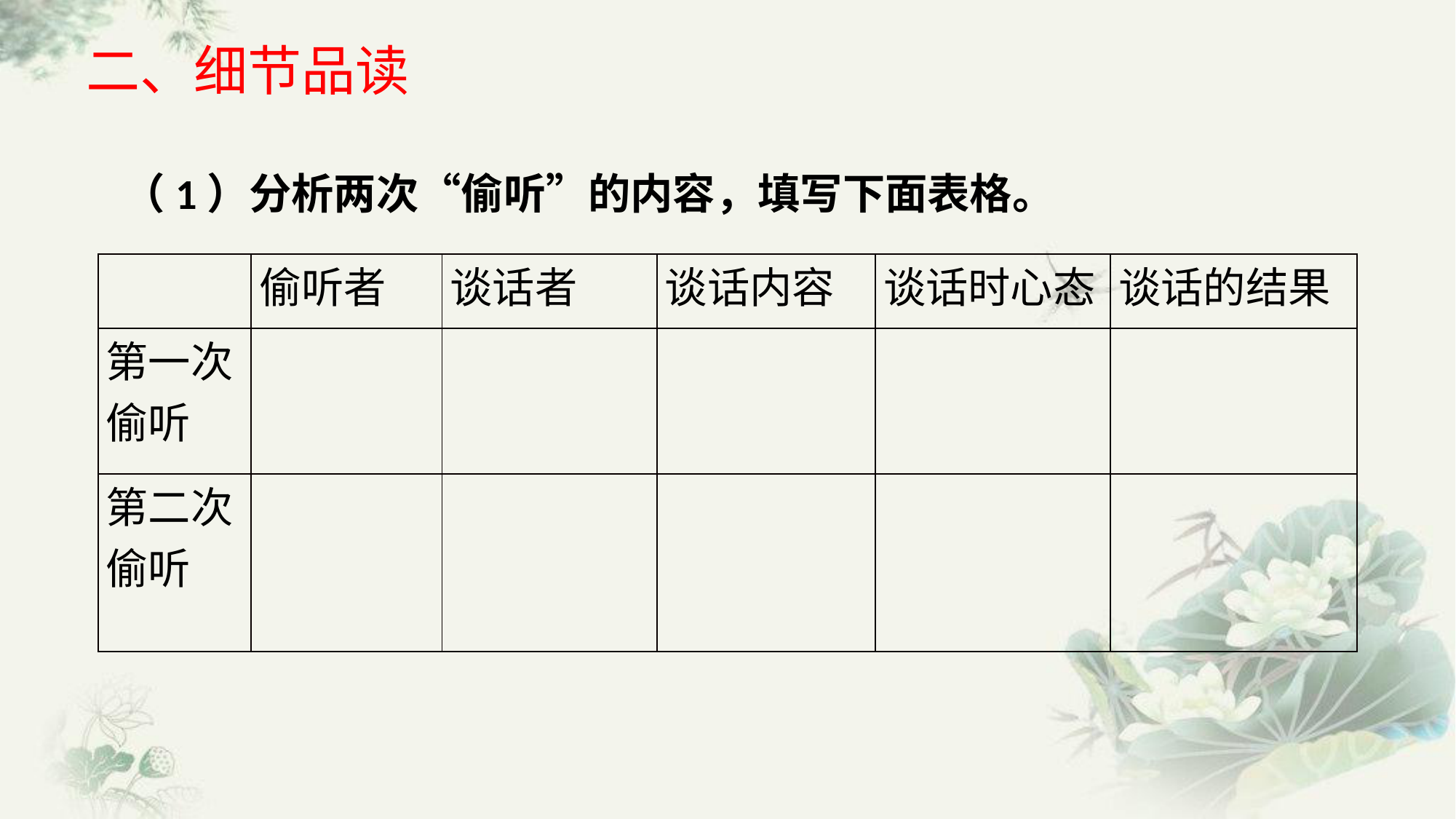

# 二、细节品读
（1）分析两次“偷听”的内容，填写下面表格。
|  | 偷听者 | 谈话者 | 谈话内容 | 谈话时心态 | 谈话的结果 |
| --- | --- | --- | --- | --- | --- |
| 第一次偷听 |  |  |  |  |  |
| 第二次偷听 |  |  |  |  |  |